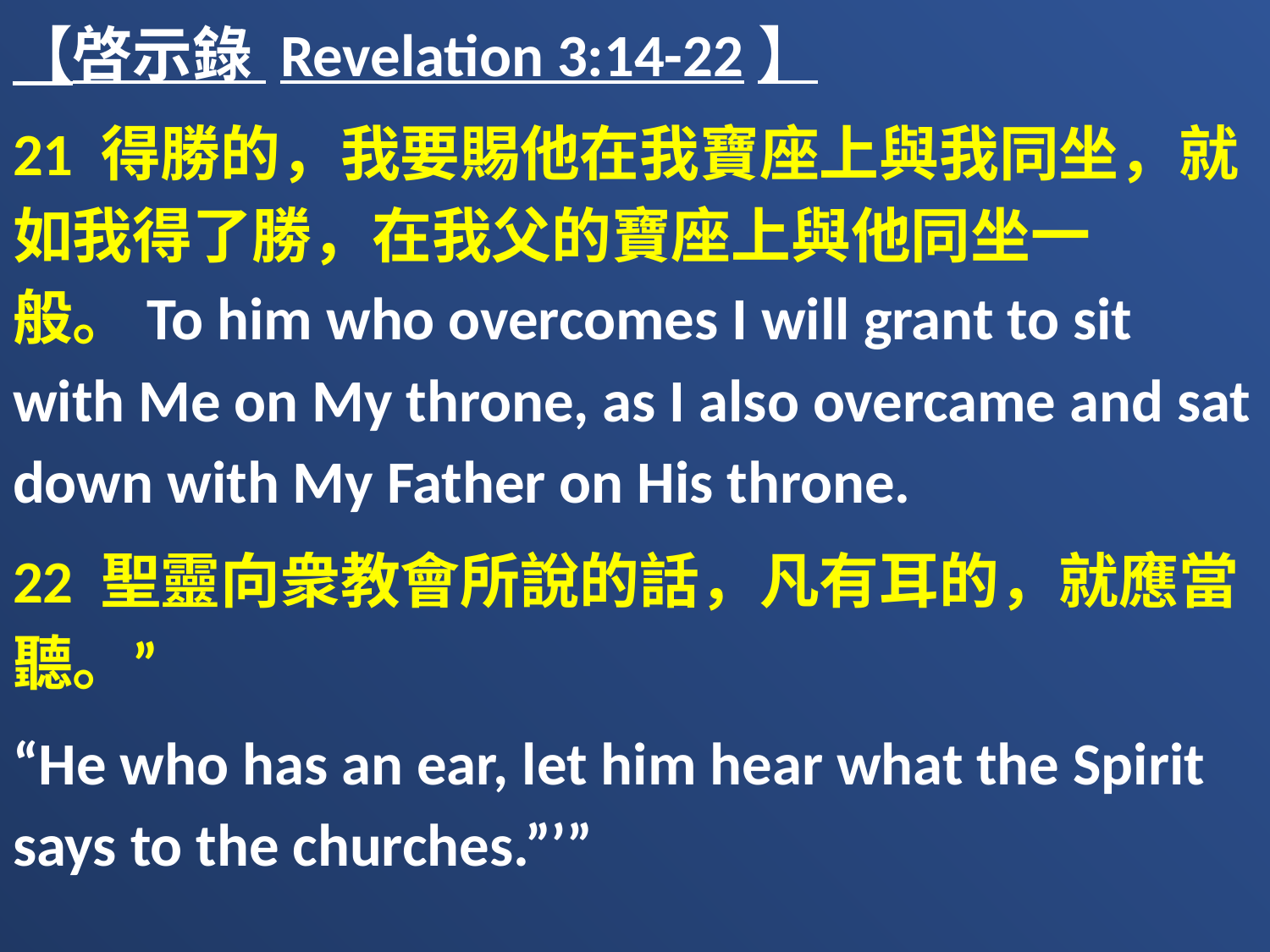

【啓示錄 Revelation 3:14-22】
21 得勝的，我要賜他在我寶座上與我同坐，就如我得了勝，在我父的寶座上與他同坐一般。To him who overcomes I will grant to sit with Me on My throne, as I also overcame and sat down with My Father on His throne.
22 聖靈向衆教會所說的話，凡有耳的，就應當聽。”
“He who has an ear, let him hear what the Spirit says to the churches.”’”